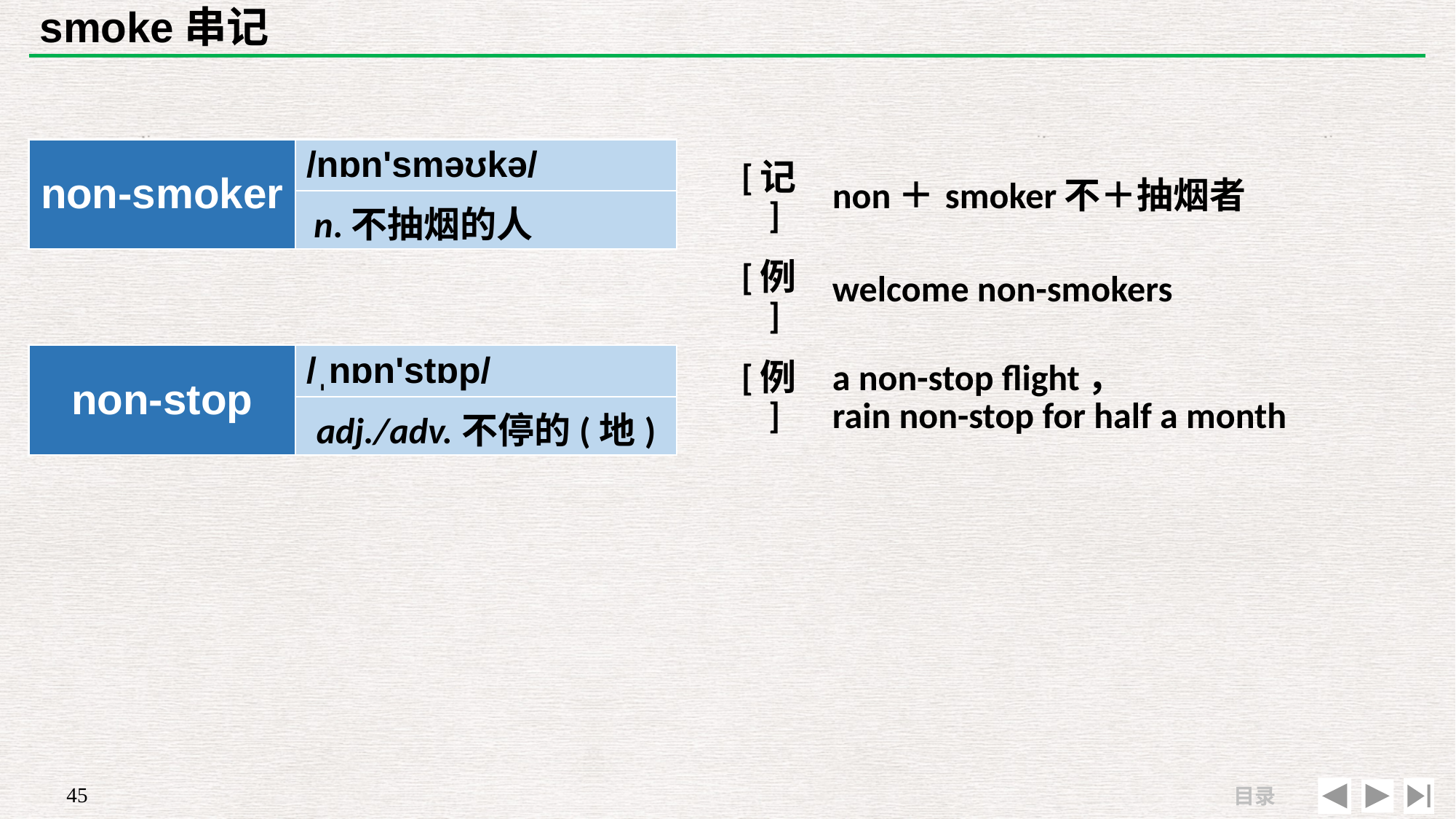

# smoke串记

| non-smoker | /nɒn'sməʊkə/ |
| --- | --- |
|  |  |
| [记] | non＋smoker不＋抽烟者 |
| --- | --- |
| [例] | welcome non-smokers |
n.不抽烟的人
|  |  |
| --- | --- |
| [例] | a non-stop flight， rain non-stop for half a month |
| non-stop | /ˌnɒn'stɒp/ |
| --- | --- |
|  |  |
adj./adv.不停的(地)